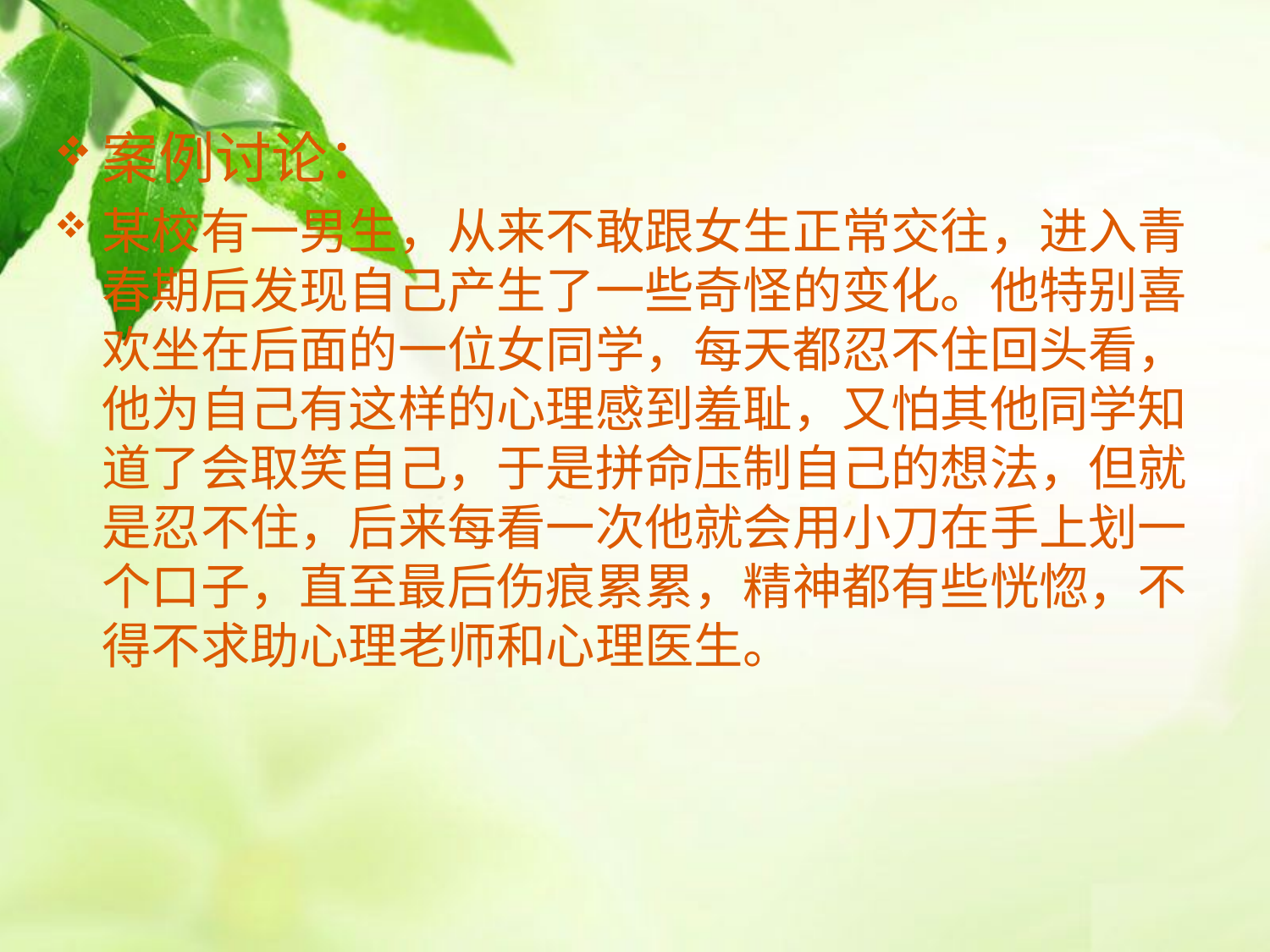

案例讨论：
某校有一男生，从来不敢跟女生正常交往，进入青春期后发现自己产生了一些奇怪的变化。他特别喜欢坐在后面的一位女同学，每天都忍不住回头看，他为自己有这样的心理感到羞耻，又怕其他同学知道了会取笑自己，于是拼命压制自己的想法，但就是忍不住，后来每看一次他就会用小刀在手上划一个口子，直至最后伤痕累累，精神都有些恍惚，不得不求助心理老师和心理医生。